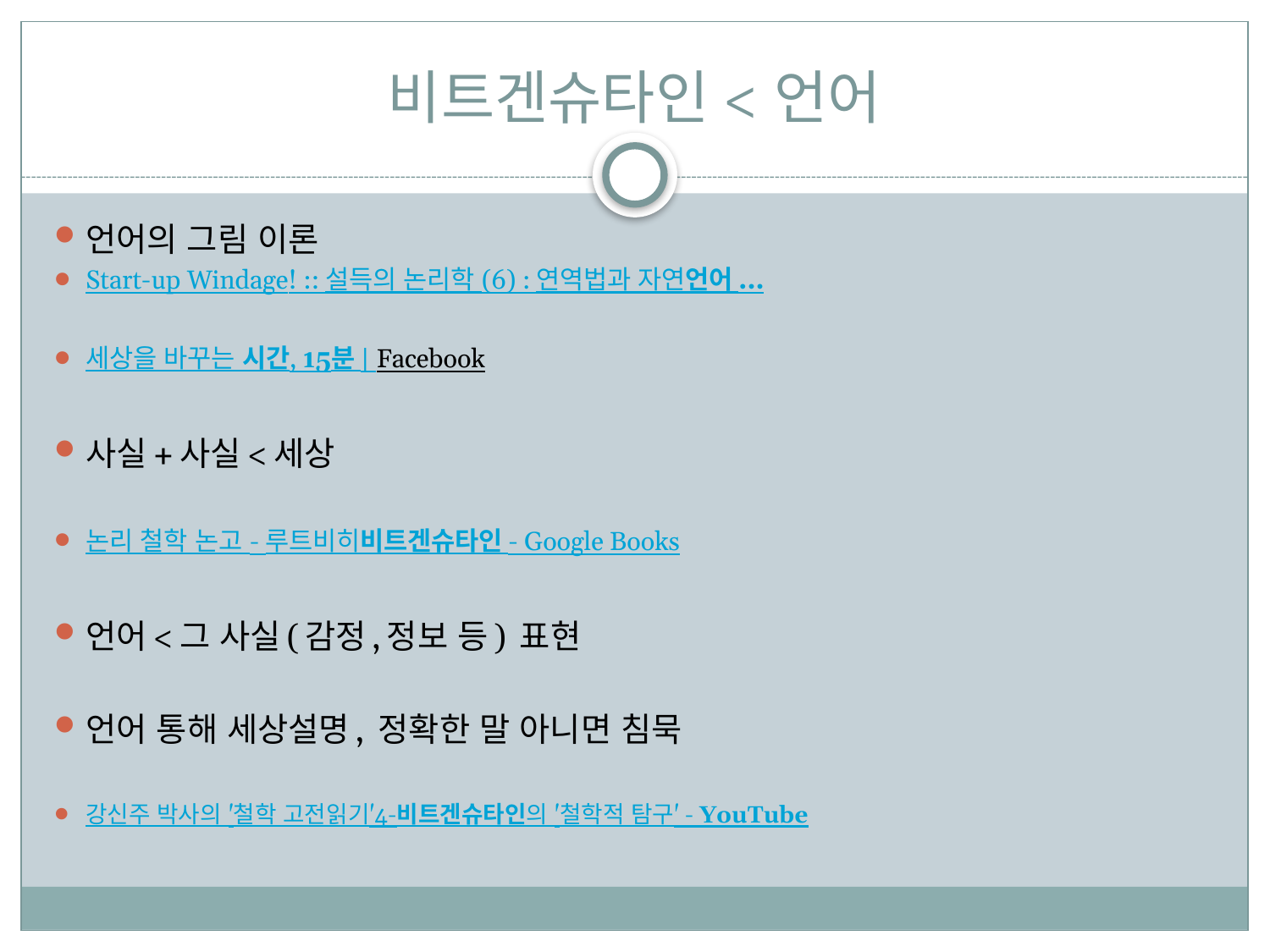

# 비트겐슈타인<언어
언어의 그림 이론
Start-up Windage! :: 설득의 논리학 (6) : 연역법과 자연언어 ...

세상을 바꾸는 시간, 15분 | Facebook

사실+사실<세상

논리 철학 논고 - 루트비히비트겐슈타인 - Google Books

언어<그 사실(감정,정보 등) 표현

언어 통해 세상설명, 정확한 말 아니면 침묵

강신주 박사의 '철학 고전읽기'4-비트겐슈타인의 '철학적 탐구' - YouTube